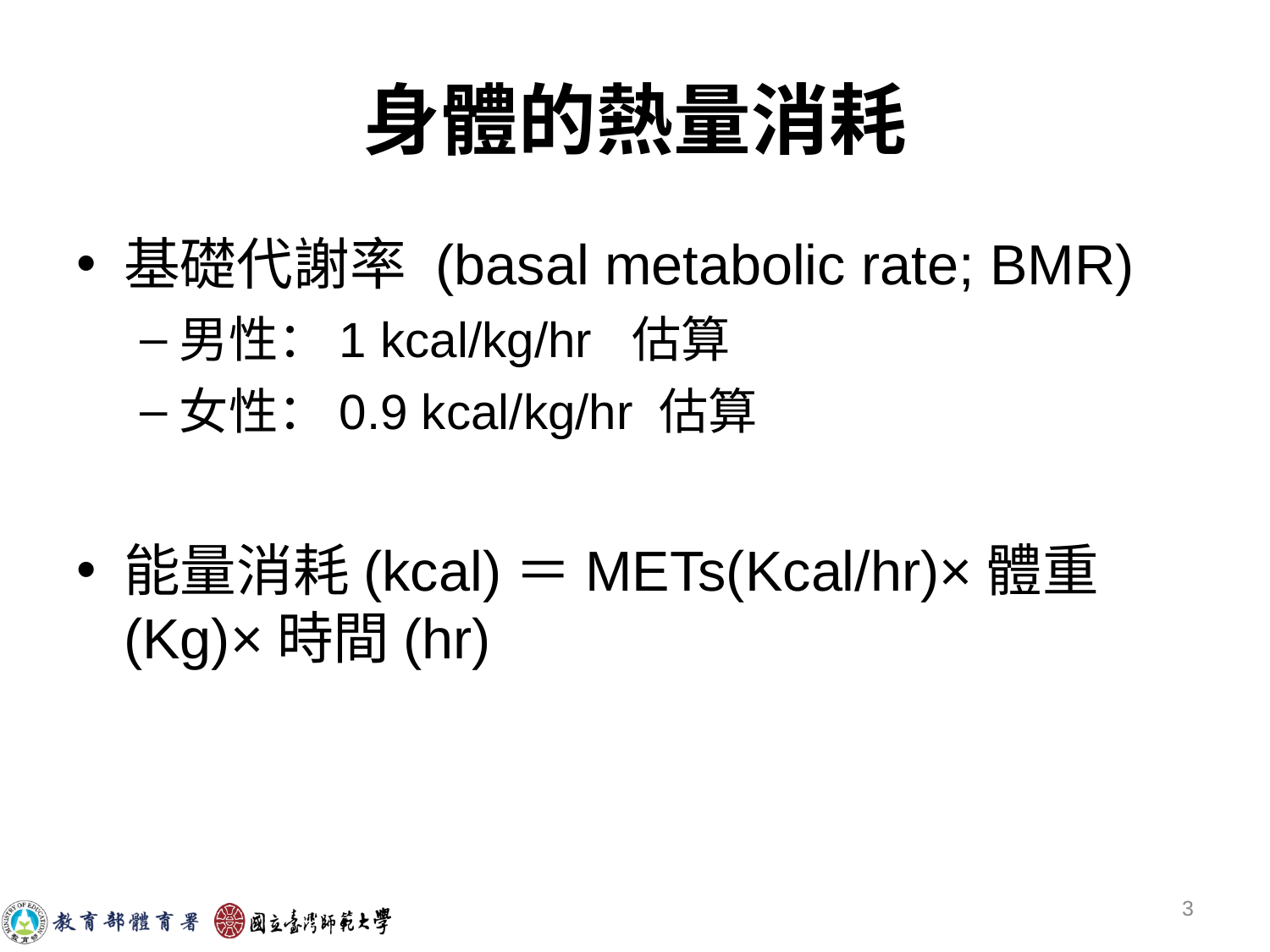

# 身體的熱量消耗
基礎代謝率 (basal metabolic rate; BMR)
男性：1 kcal/kg/hr  估算
女性：0.9 kcal/kg/hr 估算

能量消耗(kcal)＝METs(Kcal/hr)×體重(Kg)×時間(hr)

3